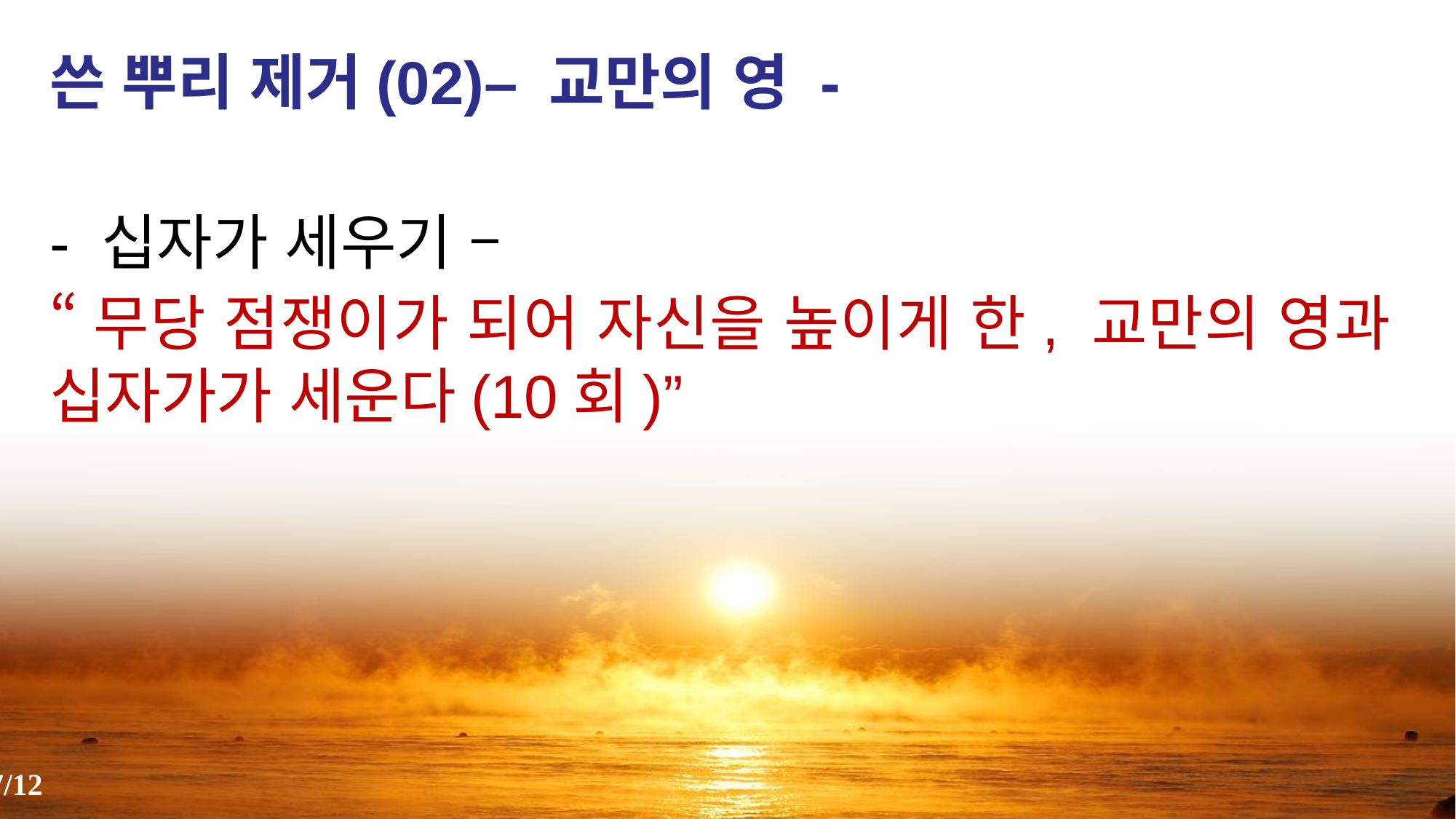

쓴 뿌리 제거(02)– 교만의 영 -

- 십자가 세우기 –
“무당 점쟁이가 되어 자신을 높이게 한, 교만의 영과 십자가가 세운다(10회)”